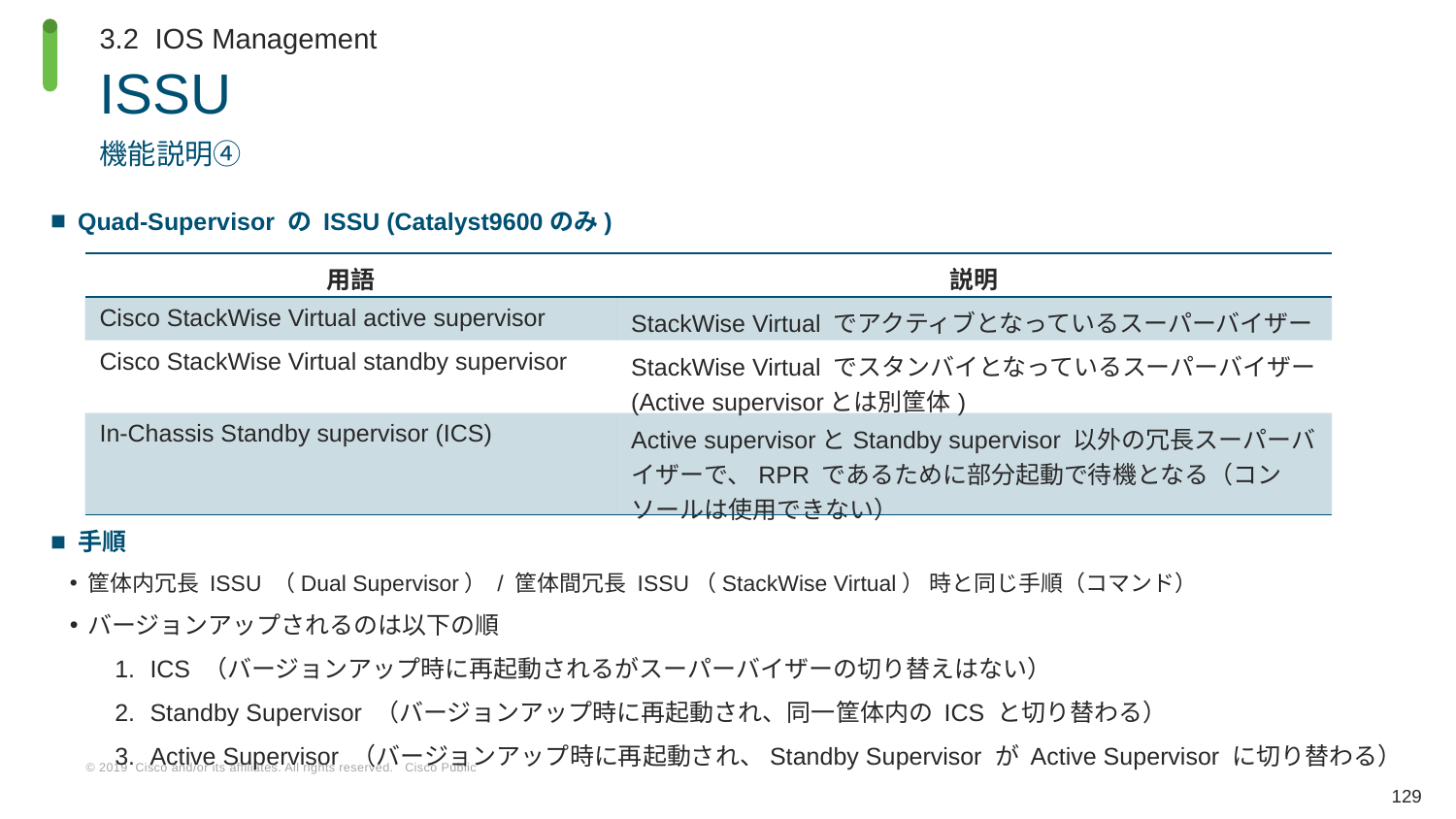

3.2  IOS Management
# ISSU
機能説明④
Quad-Supervisor の ISSU (Catalyst9600のみ)

| 用語 | 説明 |
| --- | --- |
| Cisco StackWise Virtual active supervisor | StackWise Virtual でアクティブとなっているスーパーバイザー |
| Cisco StackWise Virtual standby supervisor | StackWise Virtual でスタンバイとなっているスーパーバイザー (Active supervisorとは別筐体) |
| In-Chassis Standby supervisor (ICS) | Active supervisorとStandby supervisor 以外の冗長スーパーバイザーで、RPR であるために部分起動で待機となる（コンソールは使用できない） |
手順
筐体内冗長 ISSU （Dual Supervisor） / 筐体間冗長 ISSU（StackWise Virtual） 時と同じ手順（コマンド）
バージョンアップされるのは以下の順
ICS （バージョンアップ時に再起動されるがスーパーバイザーの切り替えはない）
Standby Supervisor （バージョンアップ時に再起動され、同一筐体内の ICS と切り替わる）
Active Supervisor （バージョンアップ時に再起動され、Standby Supervisor が Active Supervisor に切り替わる）

129